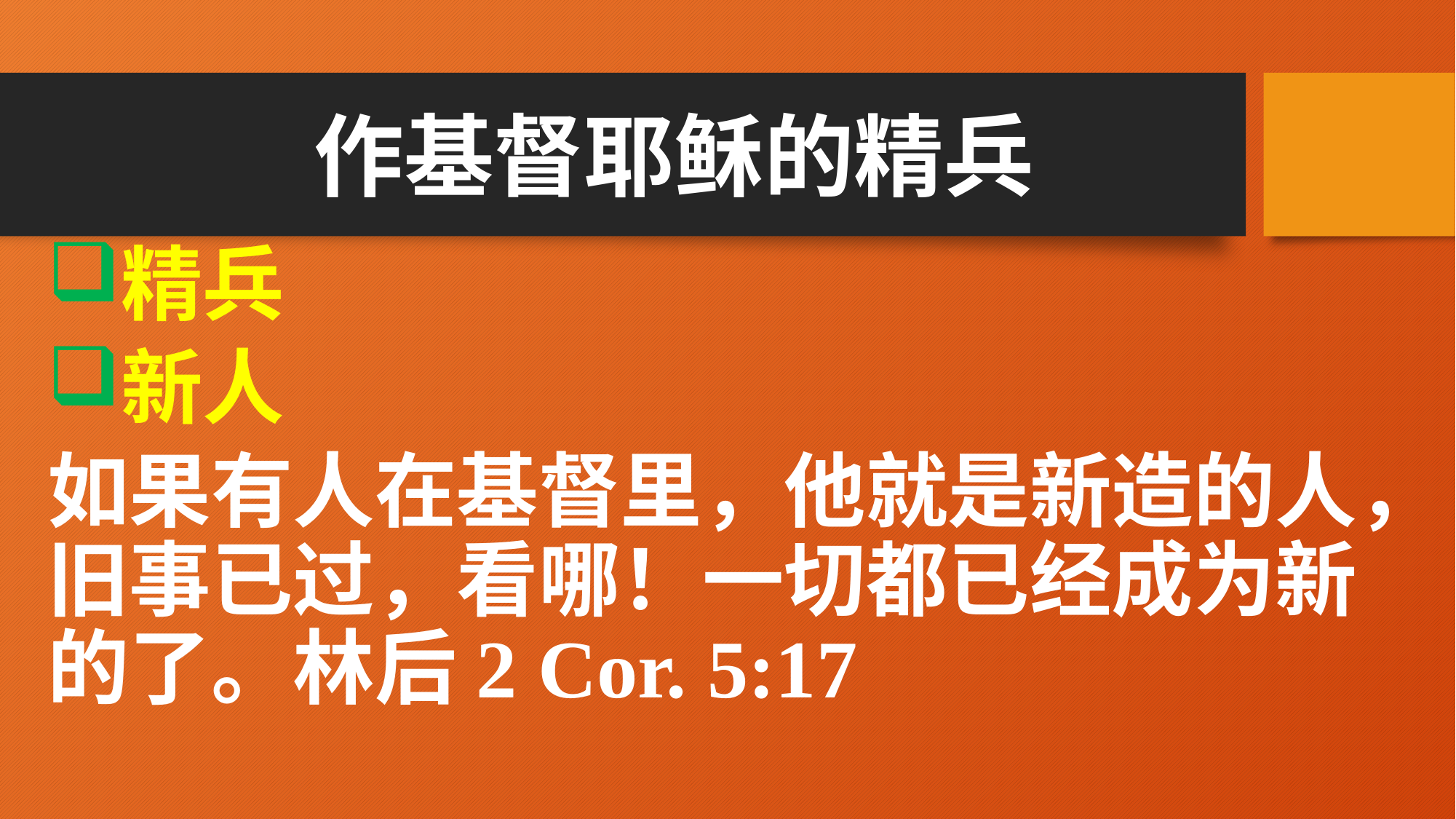

# 作基督耶稣的精兵
精兵
新人
如果有人在基督里，他就是新造的人，旧事已过，看哪！一切都已经成为新的了。林后2 Cor. 5:17